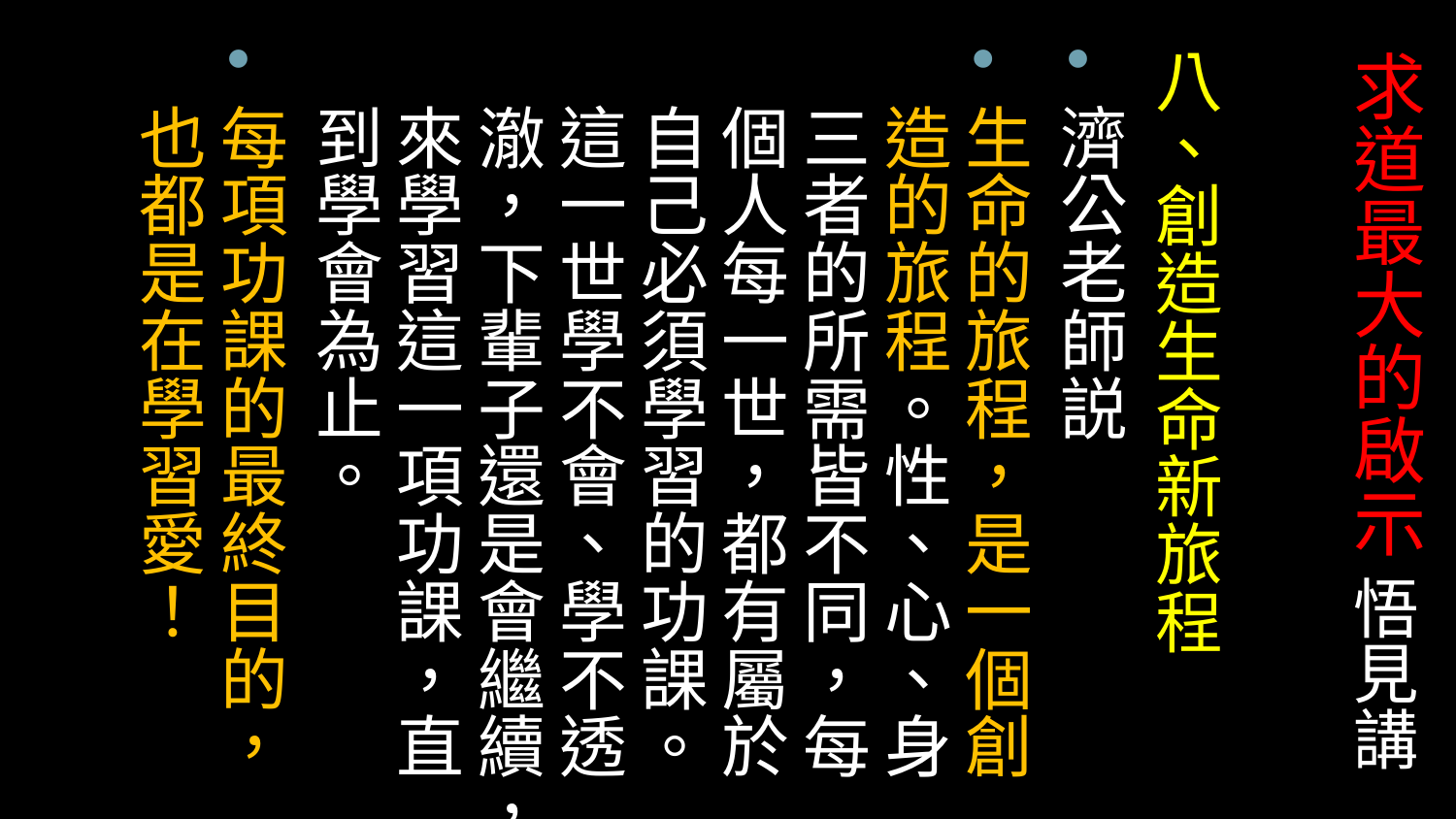

八、創造生命新旅程
濟公老師説
生命的旅程，是一個創造的旅程。性、心、身三者的所需皆不同，每個人每一世，都有屬於自己必須學習的功課。這一世學不會、學不透澈，下輩子還是會繼續，來學習這一項功課，直到學會為止。
每項功課的最終目的，也都是在學習愛！

# 求道最大的啟示 悟見講